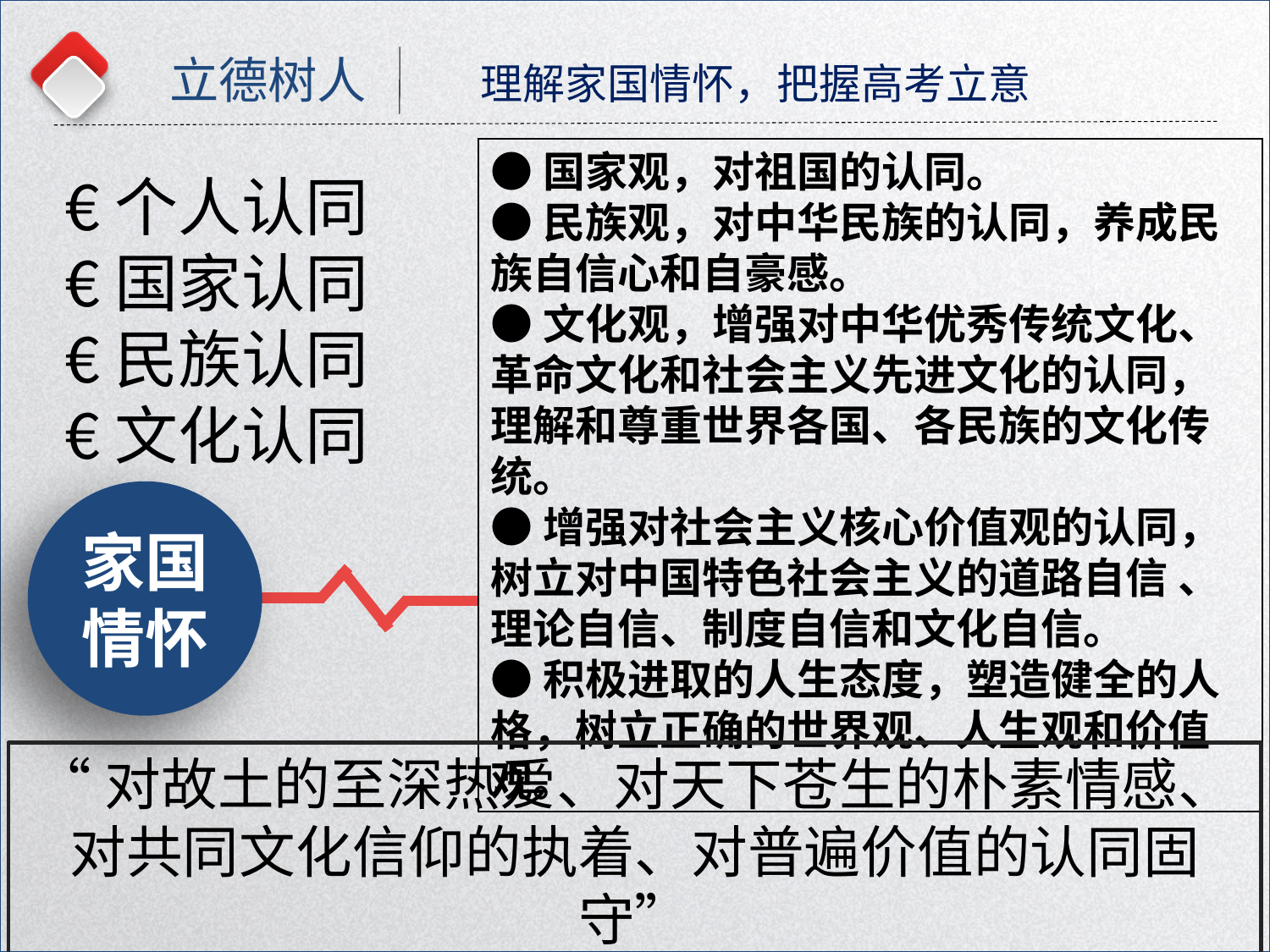

立德树人
理解家国情怀，把握高考立意

●国家观，对祖国的认同。
●民族观，对中华民族的认同，养成民族自信心和自豪感。
●文化观，增强对中华优秀传统文化、革命文化和社会主义先进文化的认同，理解和尊重世界各国、各民族的文化传统。
●增强对社会主义核心价值观的认同，树立对中国特色社会主义的道路自信 、理论自信、制度自信和文化自信。
●积极进取的人生态度，塑造健全的人格，树立正确的世界观、人生观和价值观。
€个人认同
€国家认同
€民族认同
€文化认同
家国情怀
“对故土的至深热爱、对天下苍生的朴素情感、对共同文化信仰的执着、对普遍价值的认同固守”